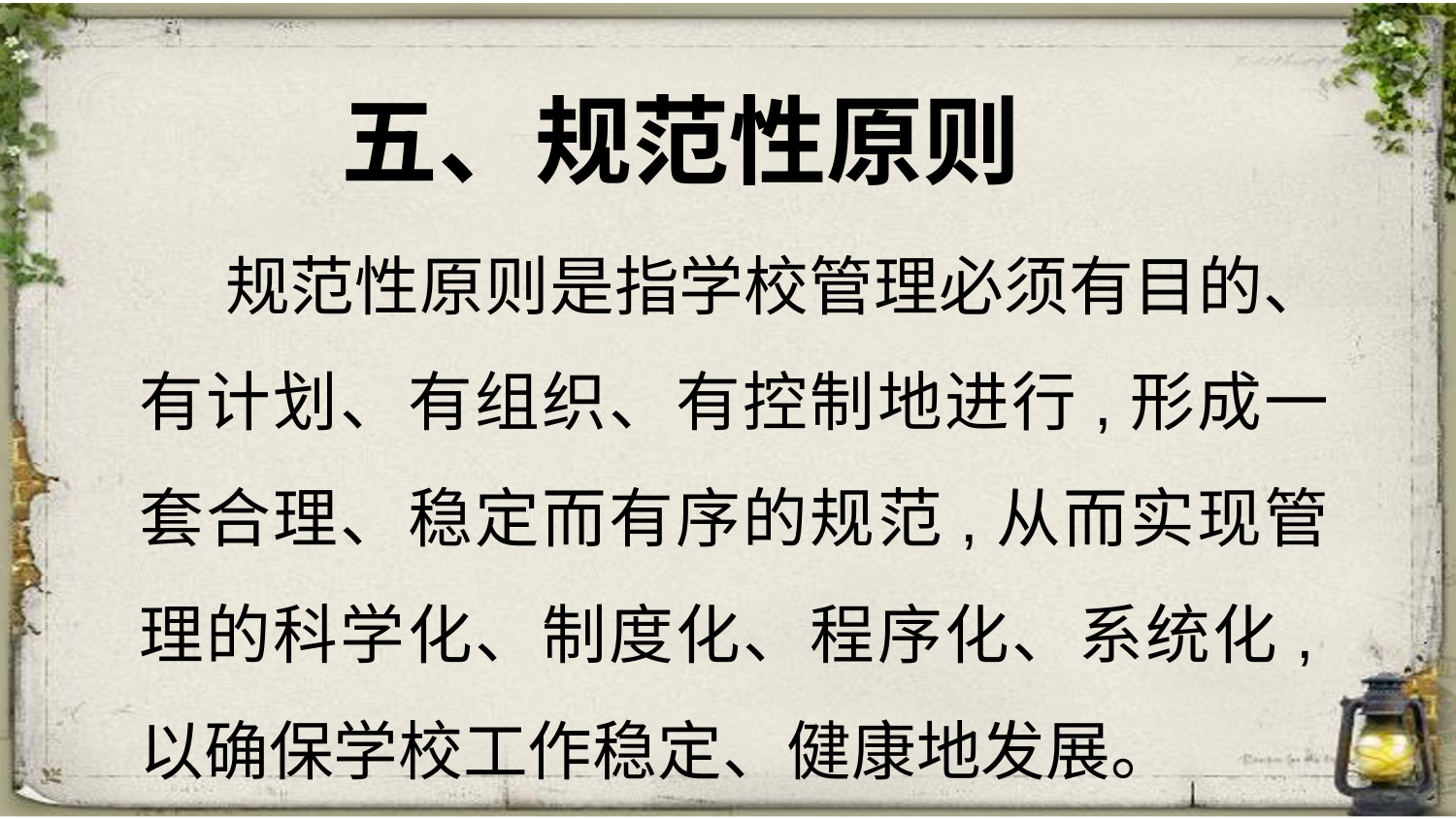

五、规范性原则
规范性原则是指学校管理必须有目的、有计划、有组织、有控制地进行,形成一套合理、稳定而有序的规范,从而实现管理的科学化、制度化、程序化、系统化,以确保学校工作稳定、健康地发展。